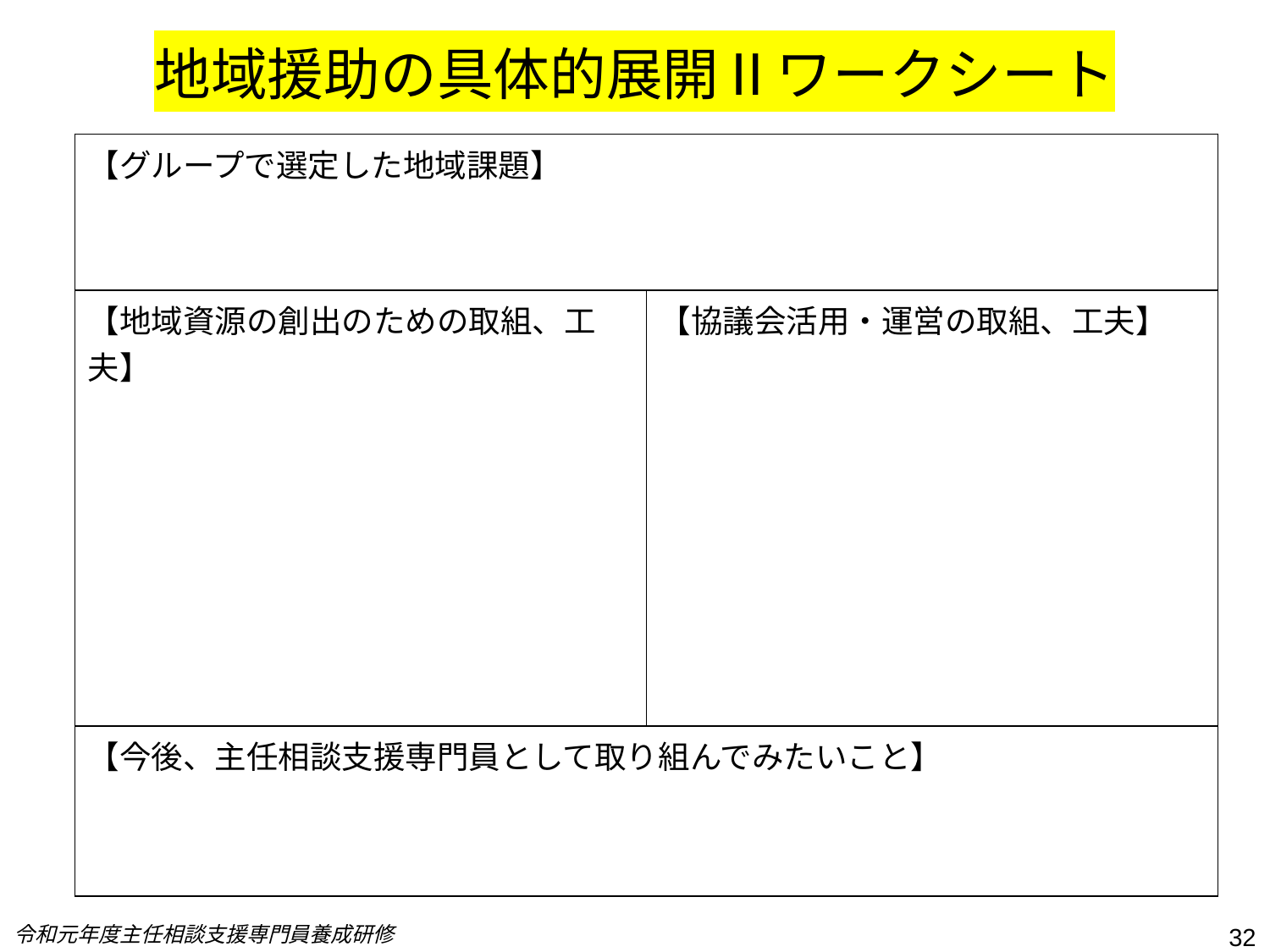

# 地域援助の具体的展開Ⅱワークシート
| 【グループで選定した地域課題】 |  |
| --- | --- |
| 【地域資源の創出のための取組、工夫】 | 【協議会活用・運営の取組、工夫】 |
| 【今後、主任相談支援専門員として取り組んでみたいこと】 |  |
令和元年度主任相談支援専門員養成研修
32